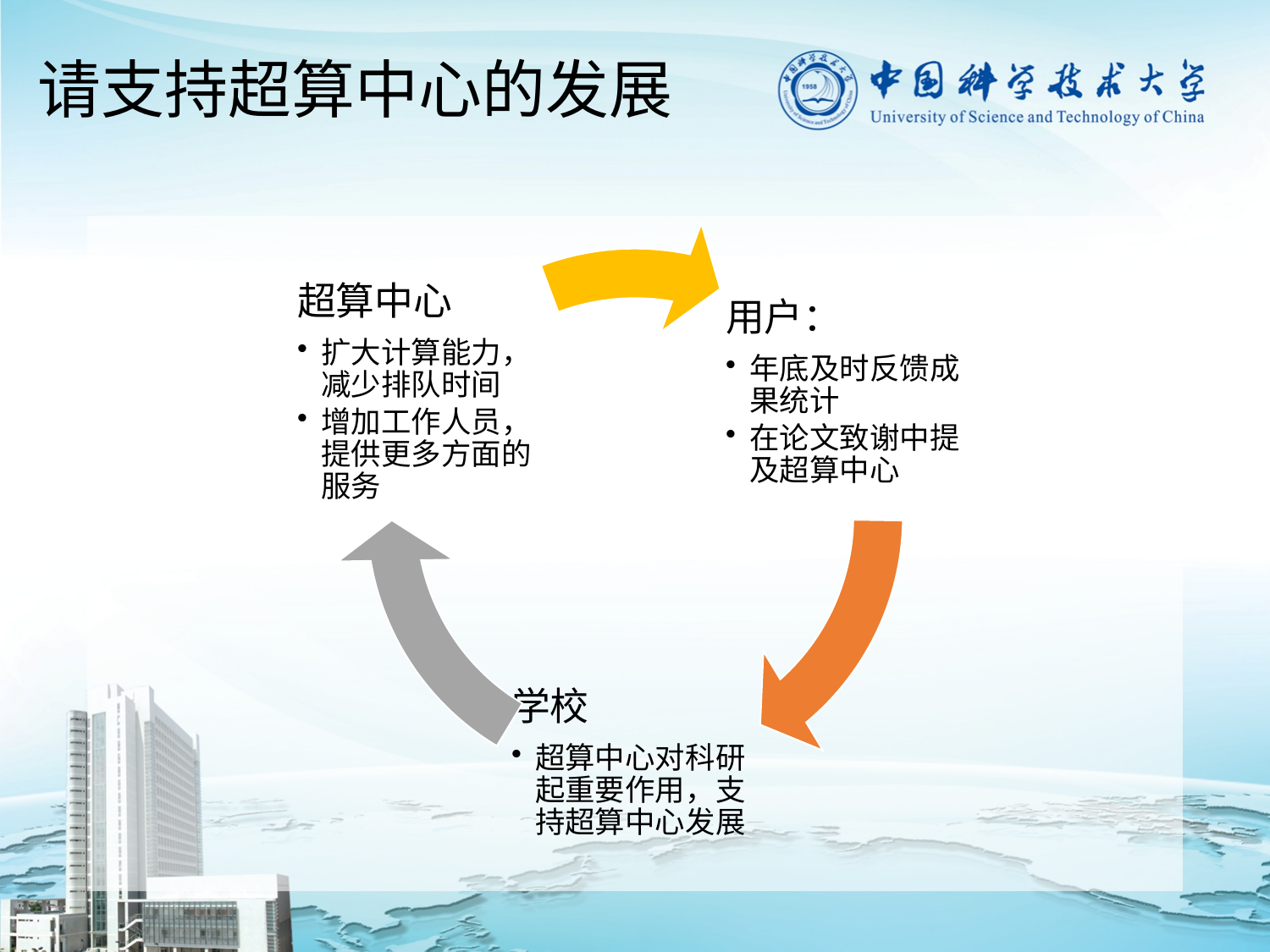

# 请支持超算中心的发展
用户：
年底及时反馈成果统计
在论文致谢中提及超算中心
学校
超算中心对科研起重要作用，支持超算中心发展
超算中心
扩大计算能力，减少排队时间
增加工作人员，提供更多方面的服务